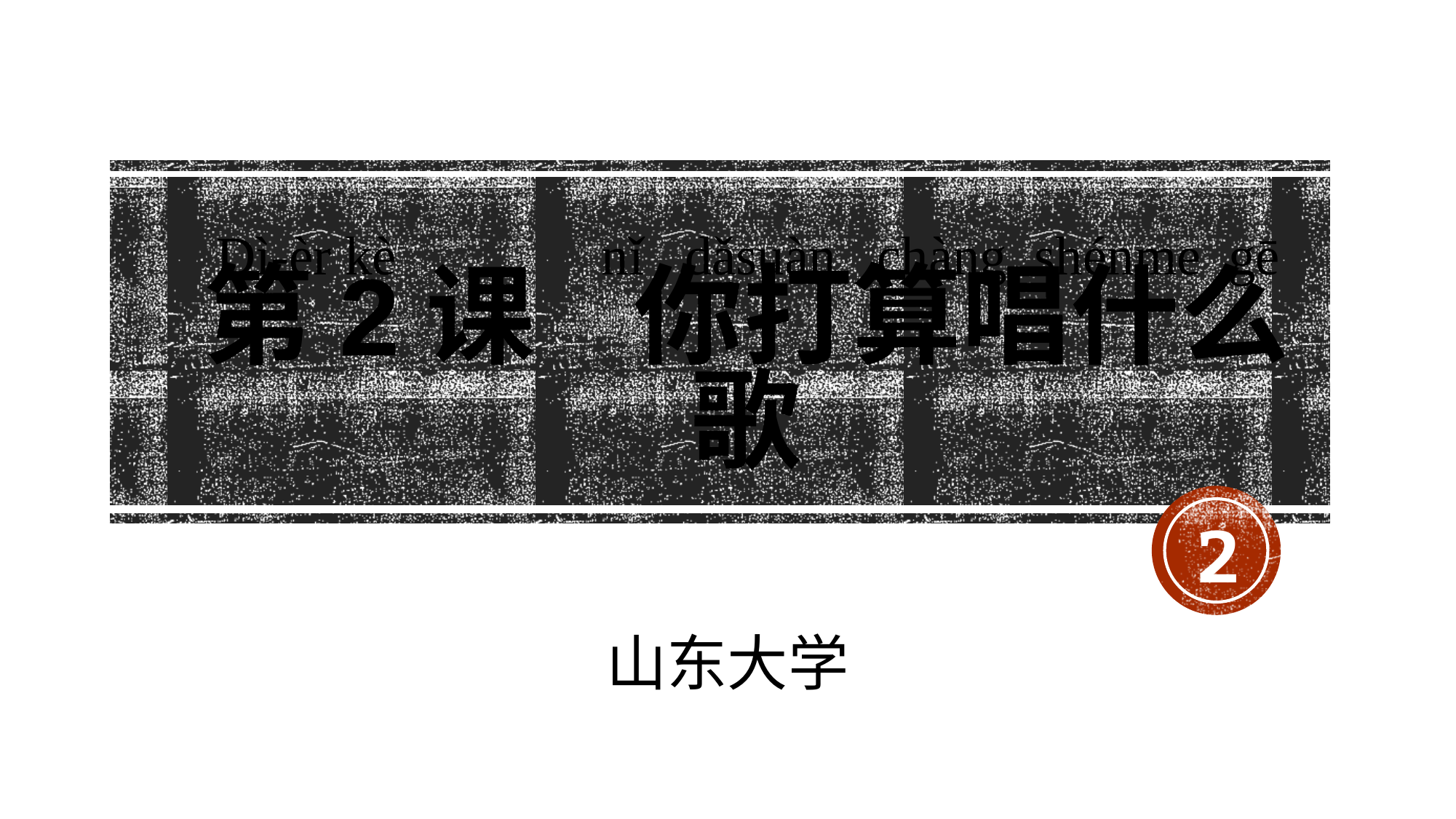

Dì-èr kè               nǐ   dǎsuàn   chàng  shénme  gē
# 第2课    你打算唱什么歌
2
山东大学